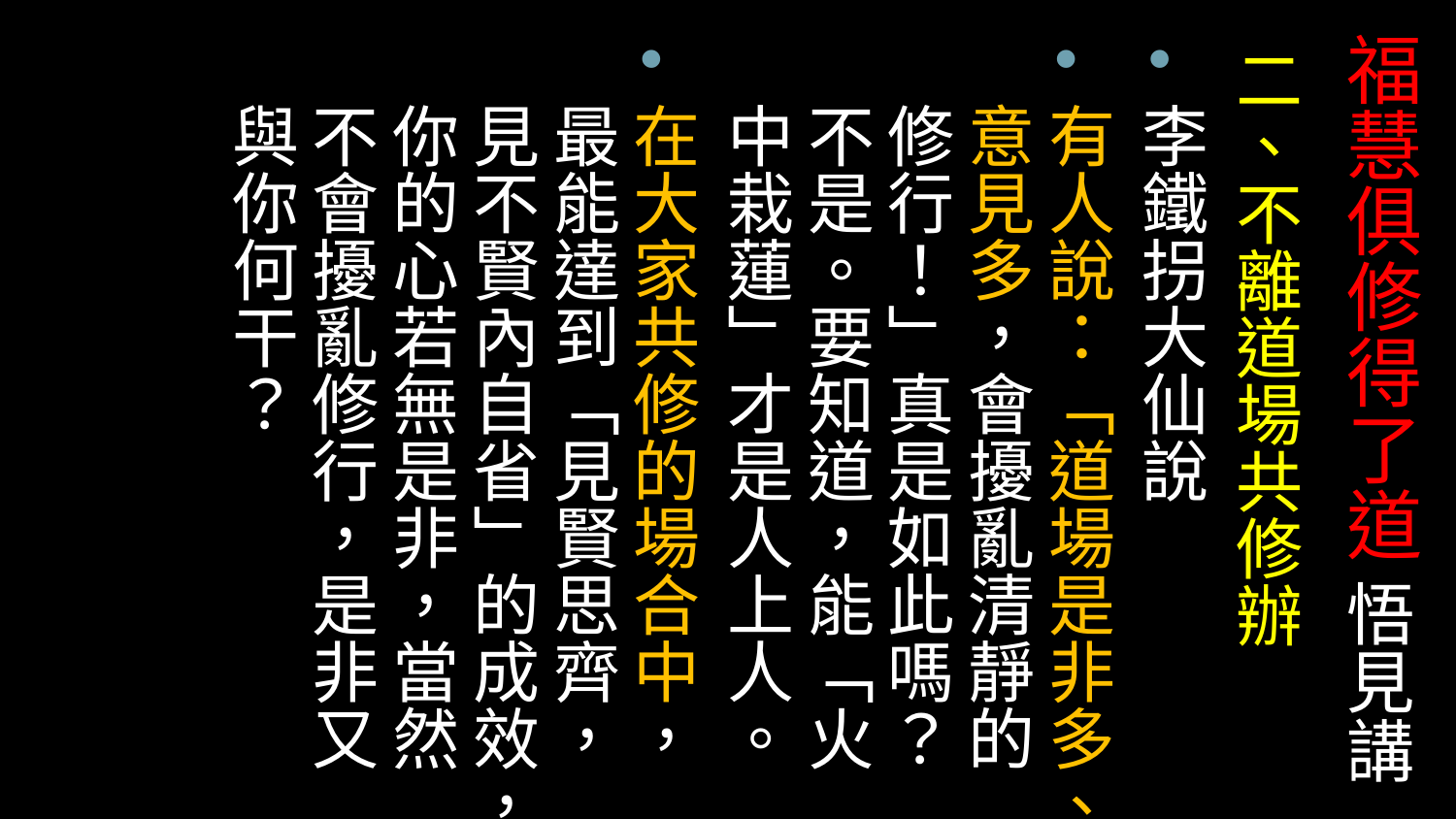

# 福慧俱修得了道 悟見講
二、不離道場共修辦
李鐵拐大仙說
有人說：「道場是非多、意見多，會擾亂清靜的修行！」真是如此嗎？不是。要知道，能「火中栽蓮」才是人上人。
在大家共修的場合中，最能達到「見賢思齊，見不賢內自省」的成效，你的心若無是非，當然不會擾亂修行，是非又與你何干？